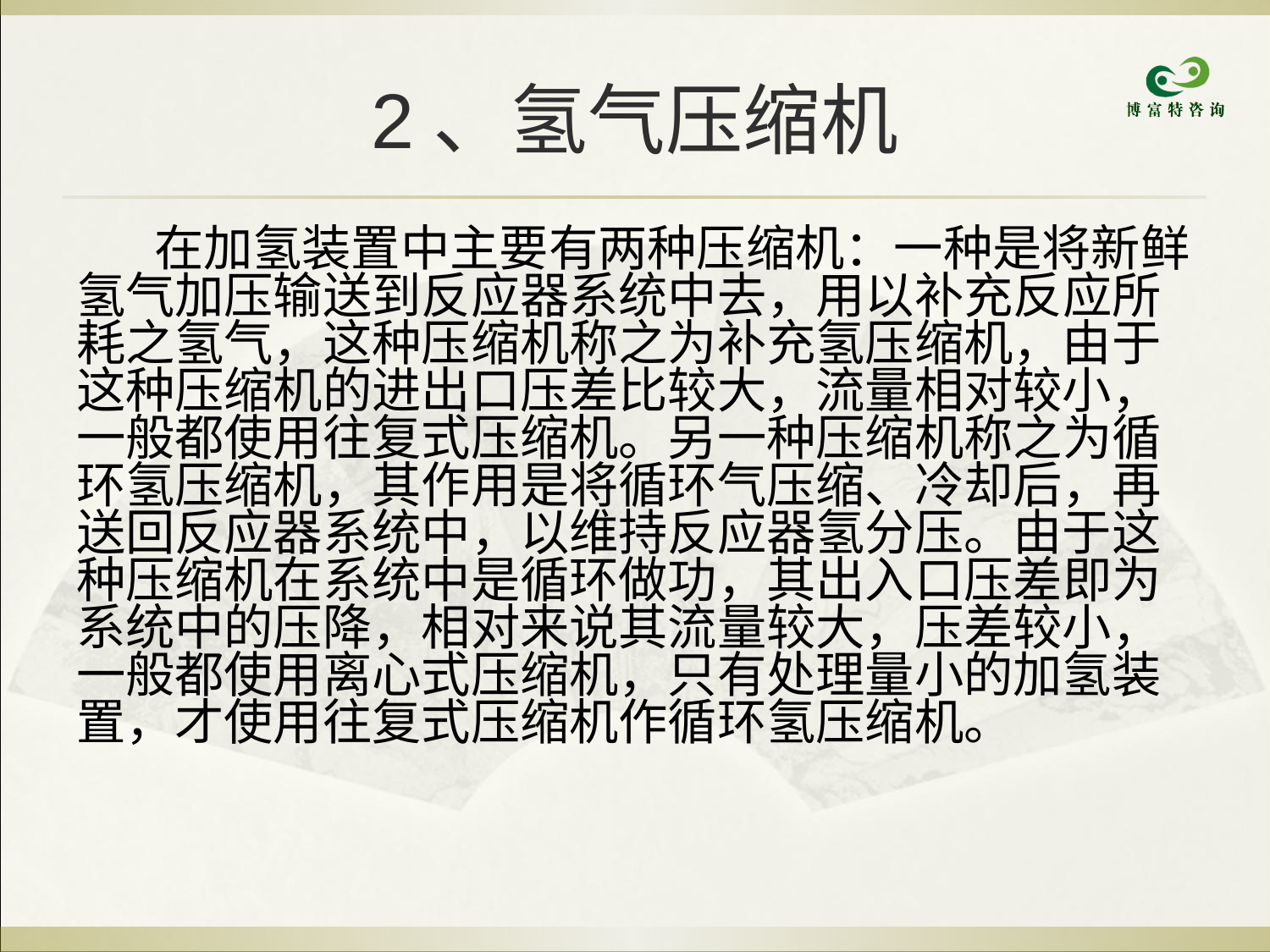

2、氢气压缩机
      在加氢装置中主要有两种压缩机：一种是将新鲜氢气加压输送到反应器系统中去，用以补充反应所耗之氢气，这种压缩机称之为补充氢压缩机，由于这种压缩机的进出口压差比较大，流量相对较小，一般都使用往复式压缩机。另一种压缩机称之为循环氢压缩机，其作用是将循环气压缩、冷却后，再送回反应器系统中，以维持反应器氢分压。由于这种压缩机在系统中是循环做功，其出入口压差即为系统中的压降，相对来说其流量较大，压差较小，一般都使用离心式压缩机，只有处理量小的加氢装置，才使用往复式压缩机作循环氢压缩机。